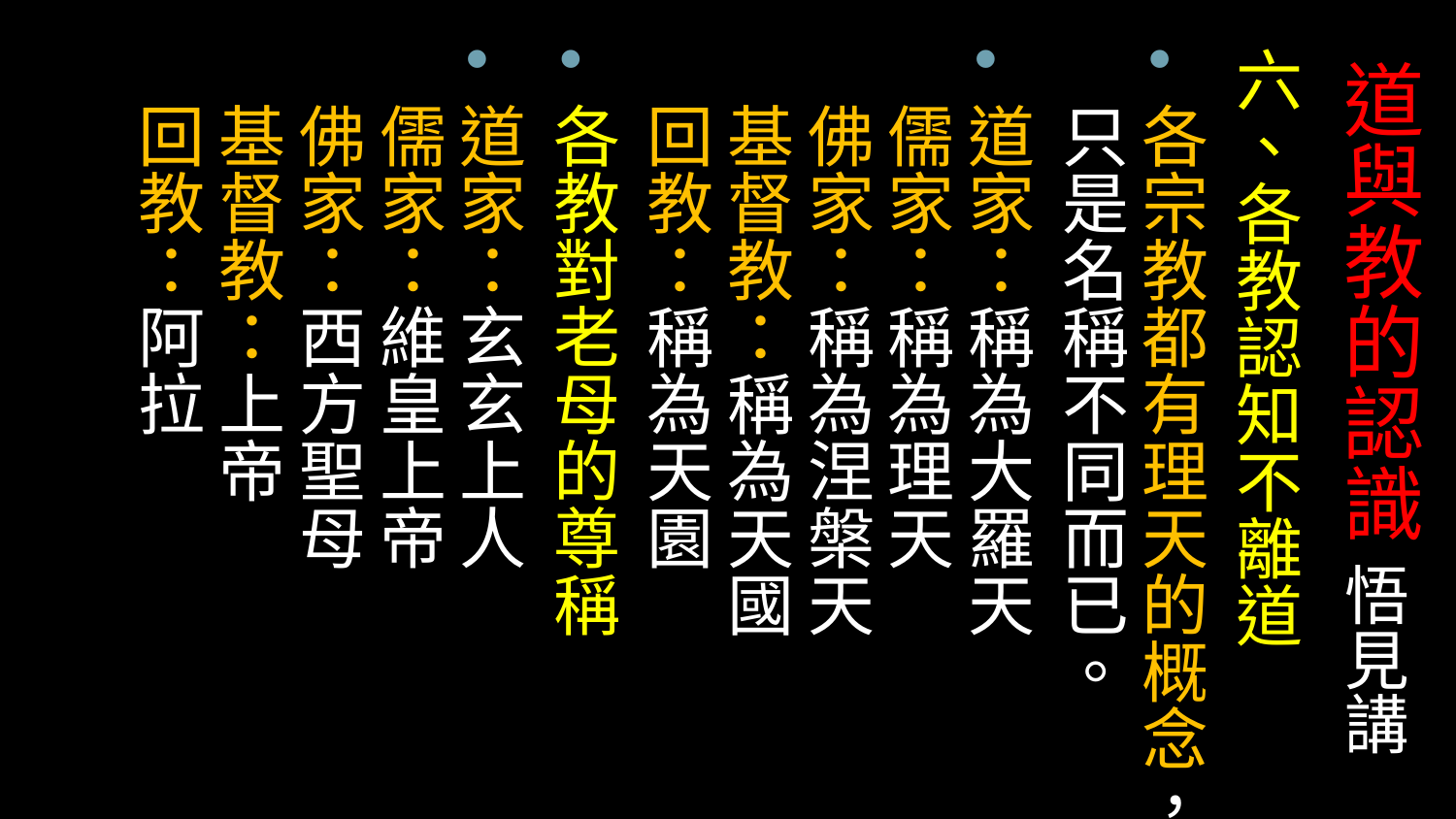

# 道與教的認識 悟見講
六、各教認知不離道
各宗教都有理天的概念，只是名稱不同而已。
道家：稱為大羅天
儒家：稱為理天
佛家：稱為涅槃天
基督教：稱為天國
回教：稱為天園
各教對老母的尊稱
道家：玄玄上人
儒家：維皇上帝
佛家：西方聖母
基督教：上帝
回教：阿拉